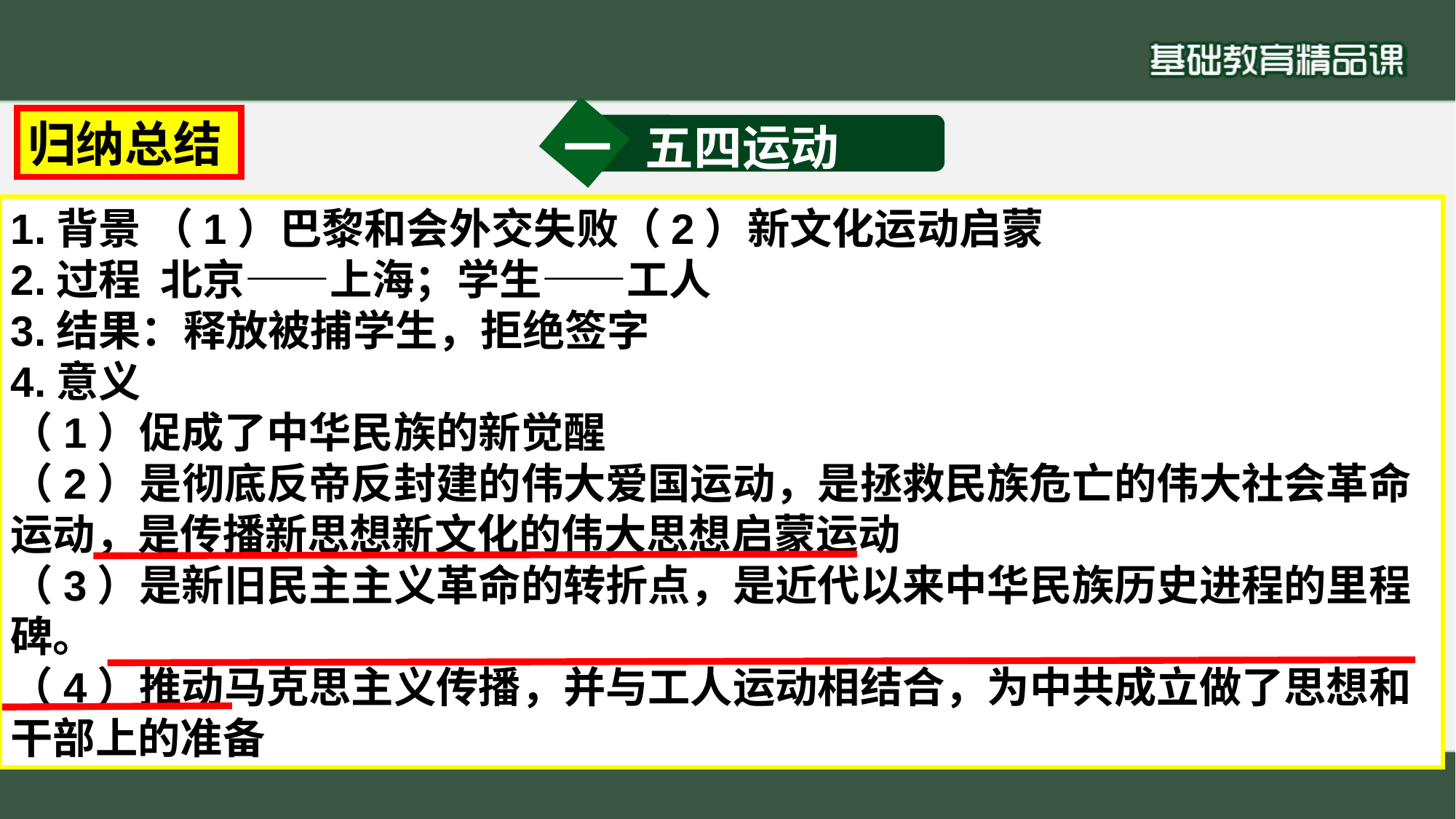

归纳总结

一    五四运动
1.背景 （1）巴黎和会外交失败（2）新文化运动启蒙
2.过程  北京——上海；学生——工人
3.结果：释放被捕学生，拒绝签字
4.意义
（1）促成了中华民族的新觉醒
（2）是彻底反帝反封建的伟大爱国运动，是拯救民族危亡的伟大社会革命运动，是传播新思想新文化的伟大思想启蒙运动
（3）是新旧民主主义革命的转折点，是近代以来中华民族历史进程的里程碑。
（4）推动马克思主义传播，并与工人运动相结合，为中共成立做了思想和干部上的准备